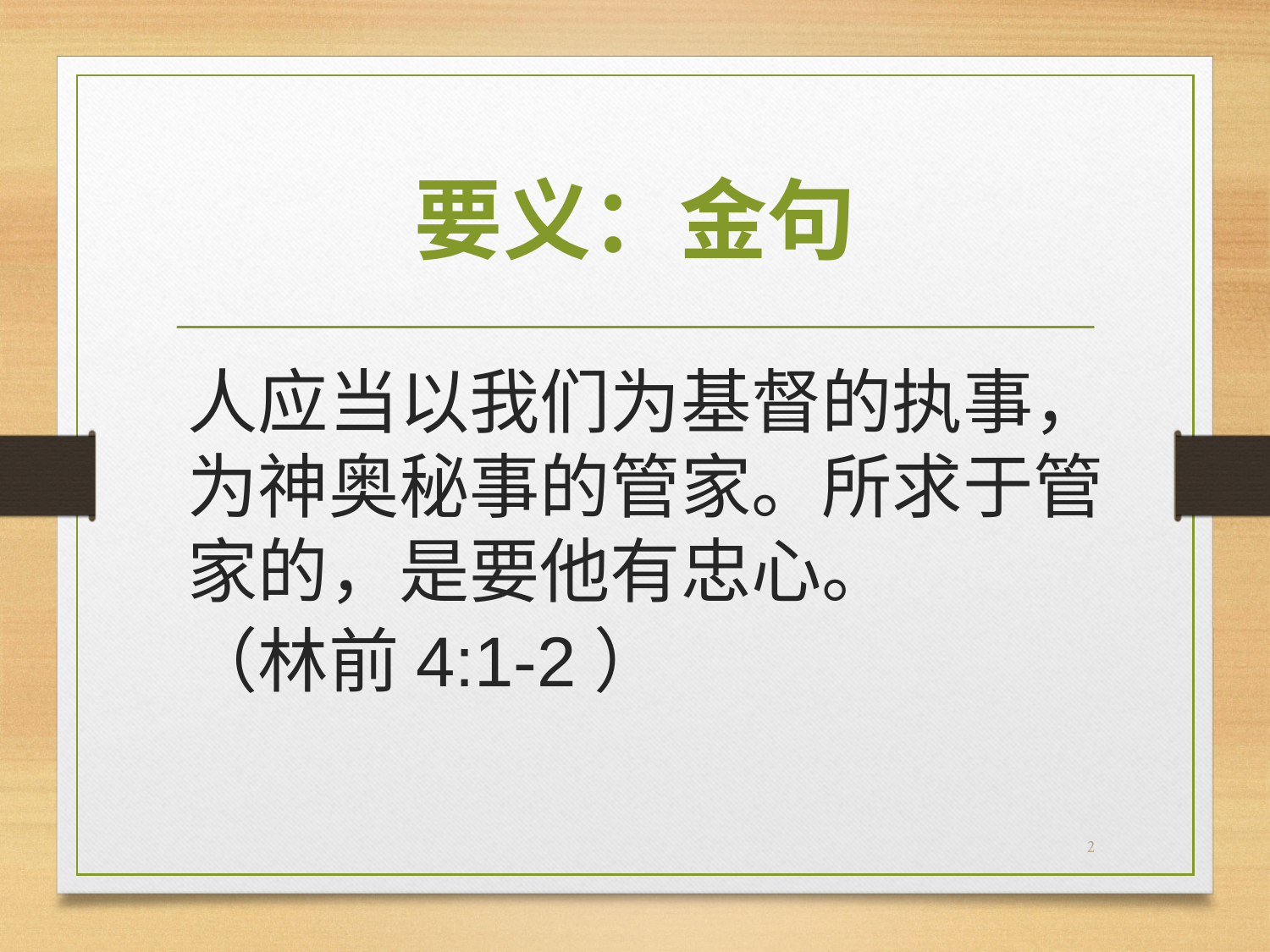

# 要义：金句
人应当以我们为基督的执事，为神奥秘事的管家。所求于管家的，是要他有忠心。
（林前4:1-2）
2